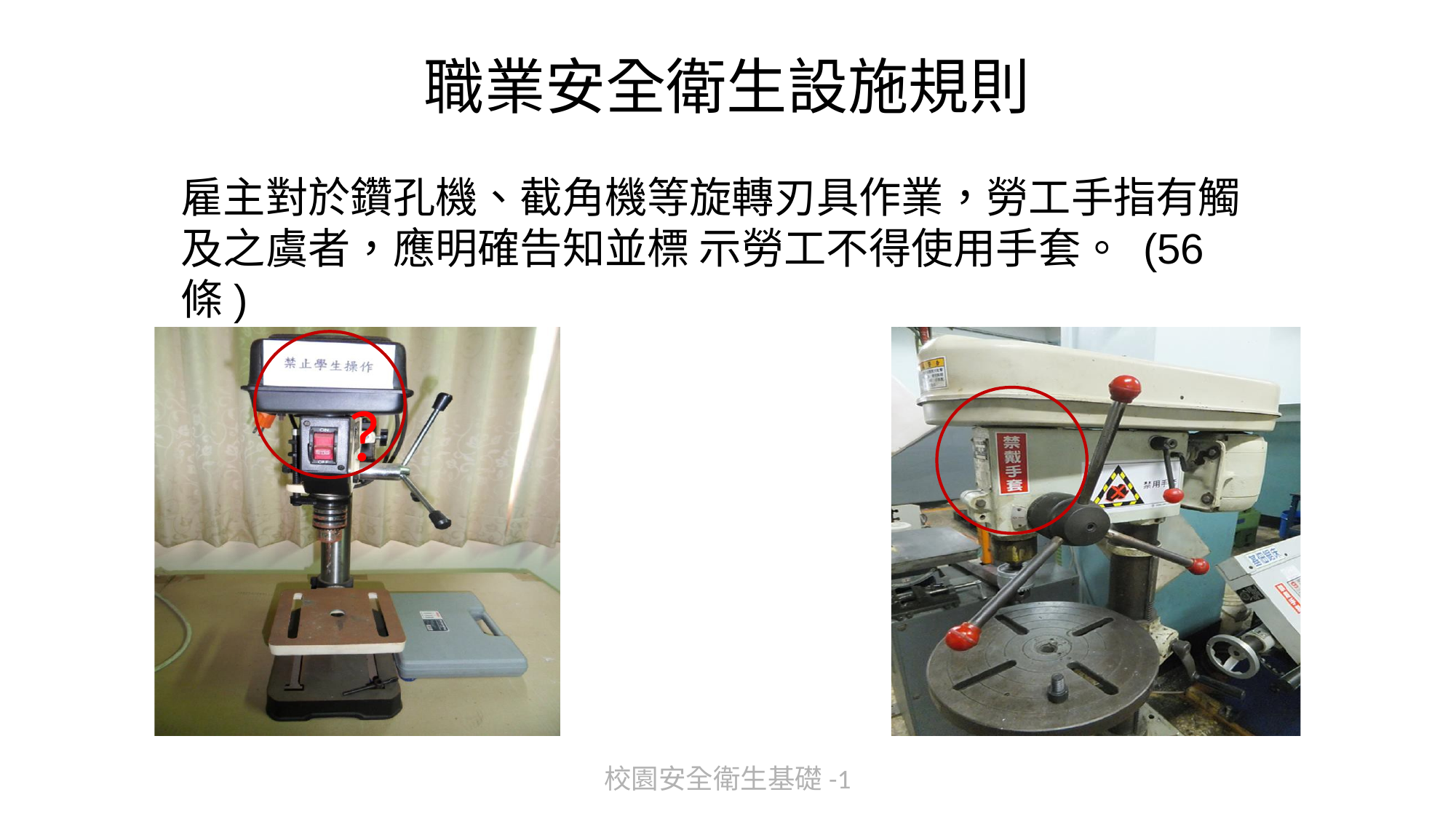

# 職業安全衛生設施規則
雇主對於鑽孔機、截角機等旋轉刃具作業，勞工手指有觸及之虞者，應明確告知並標 示勞工不得使用手套。 (56條)

?

校園安全衛生基礎-1
152